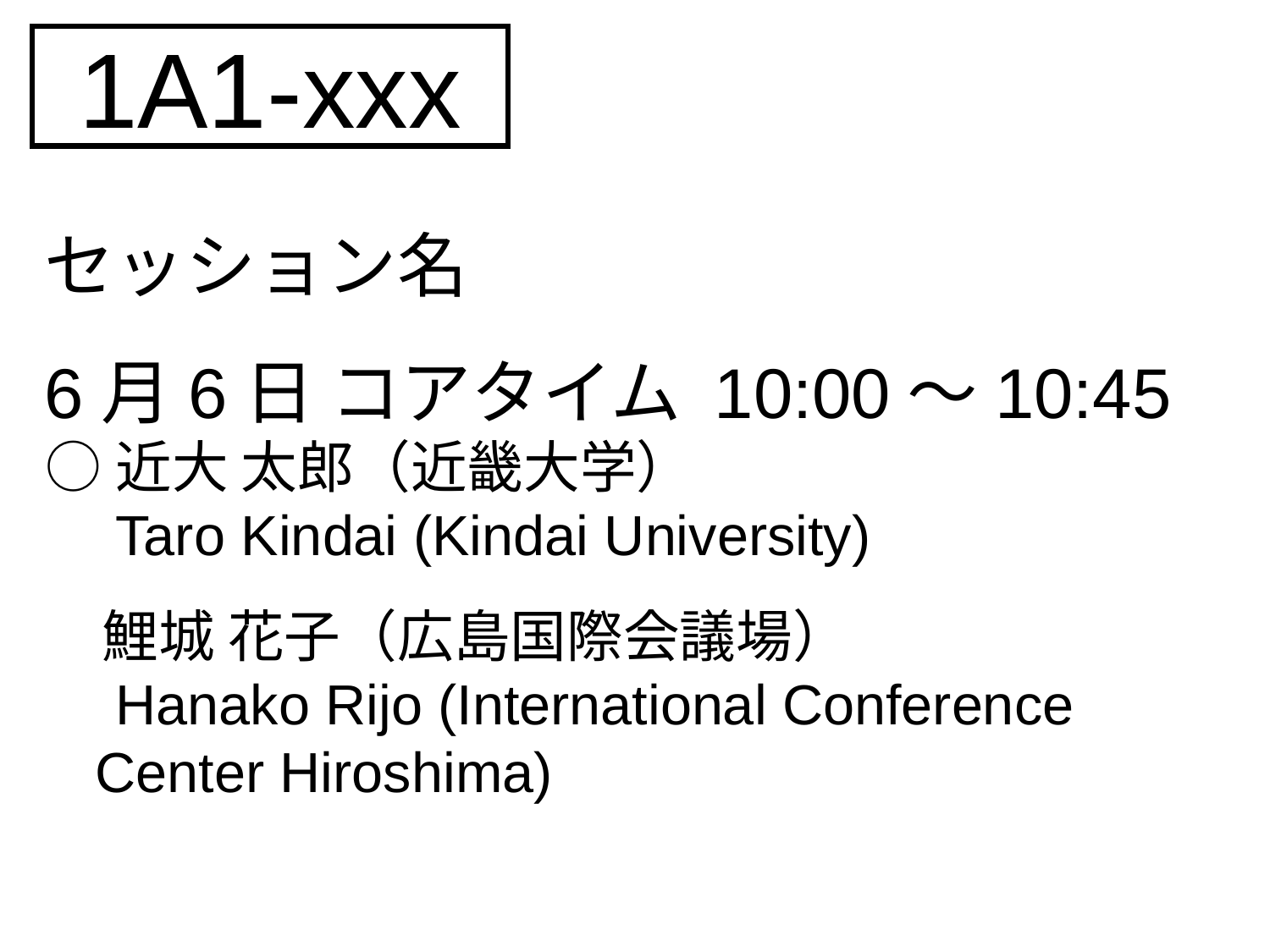

1A1-xxx
セッション名
6月6日 コアタイム 10:00～10:45
○近大 太郎（近畿大学）
　Taro Kindai (Kindai University)

　鯉城 花子（広島国際会議場）
　Hanako Rijo (International Conference Center Hiroshima)